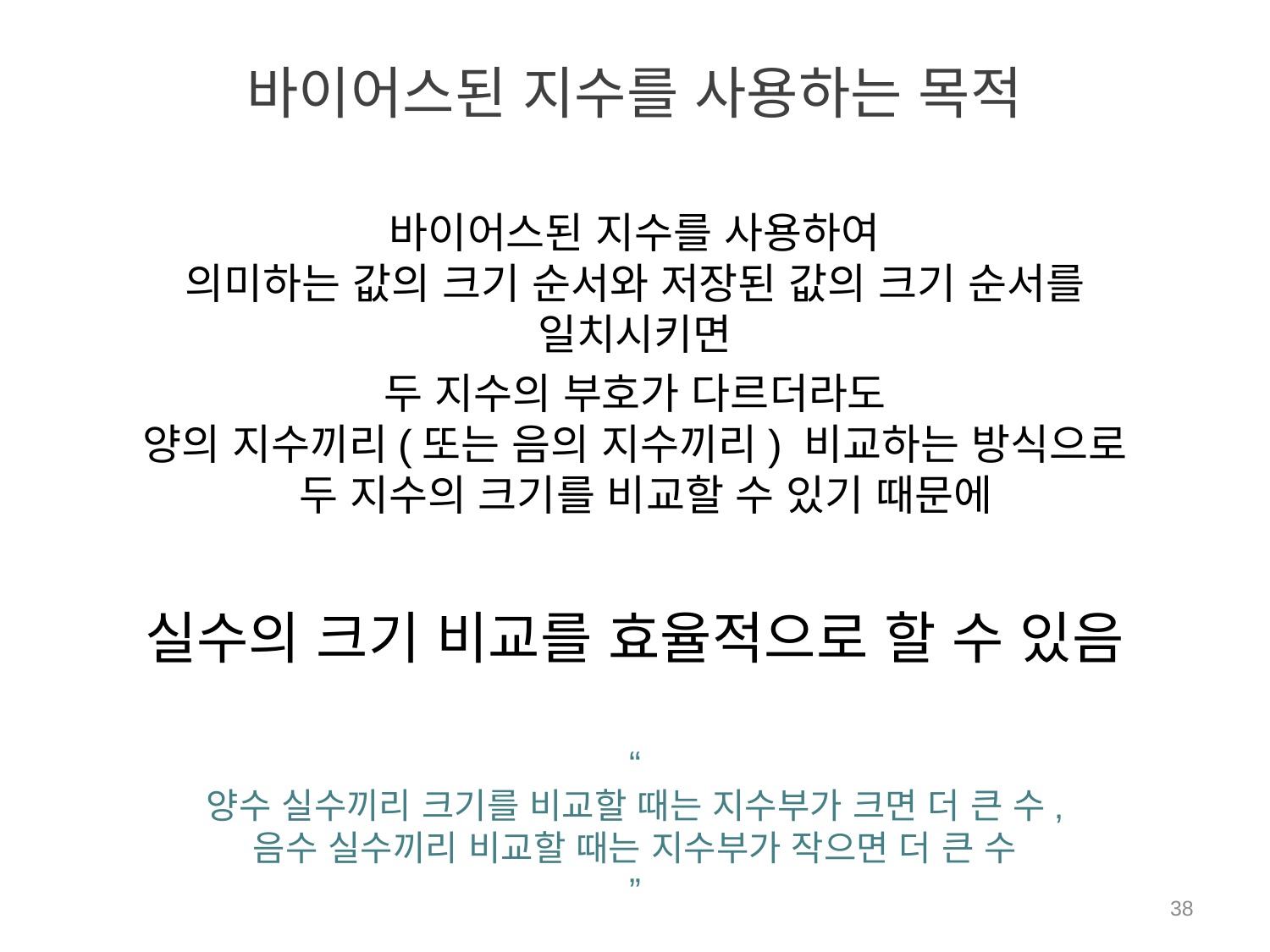

# 바이어스된 지수를 사용하는 목적
바이어스된 지수를 사용하여
의미하는 값의 크기 순서와 저장된 값의 크기 순서를 일치시키면
두 지수의 부호가 다르더라도
양의 지수끼리(또는 음의 지수끼리) 비교하는 방식으로
 두 지수의 크기를 비교할 수 있기 때문에
실수의 크기 비교를 효율적으로 할 수 있음
“
양수 실수끼리 크기를 비교할 때는 지수부가 크면 더 큰 수,
음수 실수끼리 비교할 때는 지수부가 작으면 더 큰 수
”
38